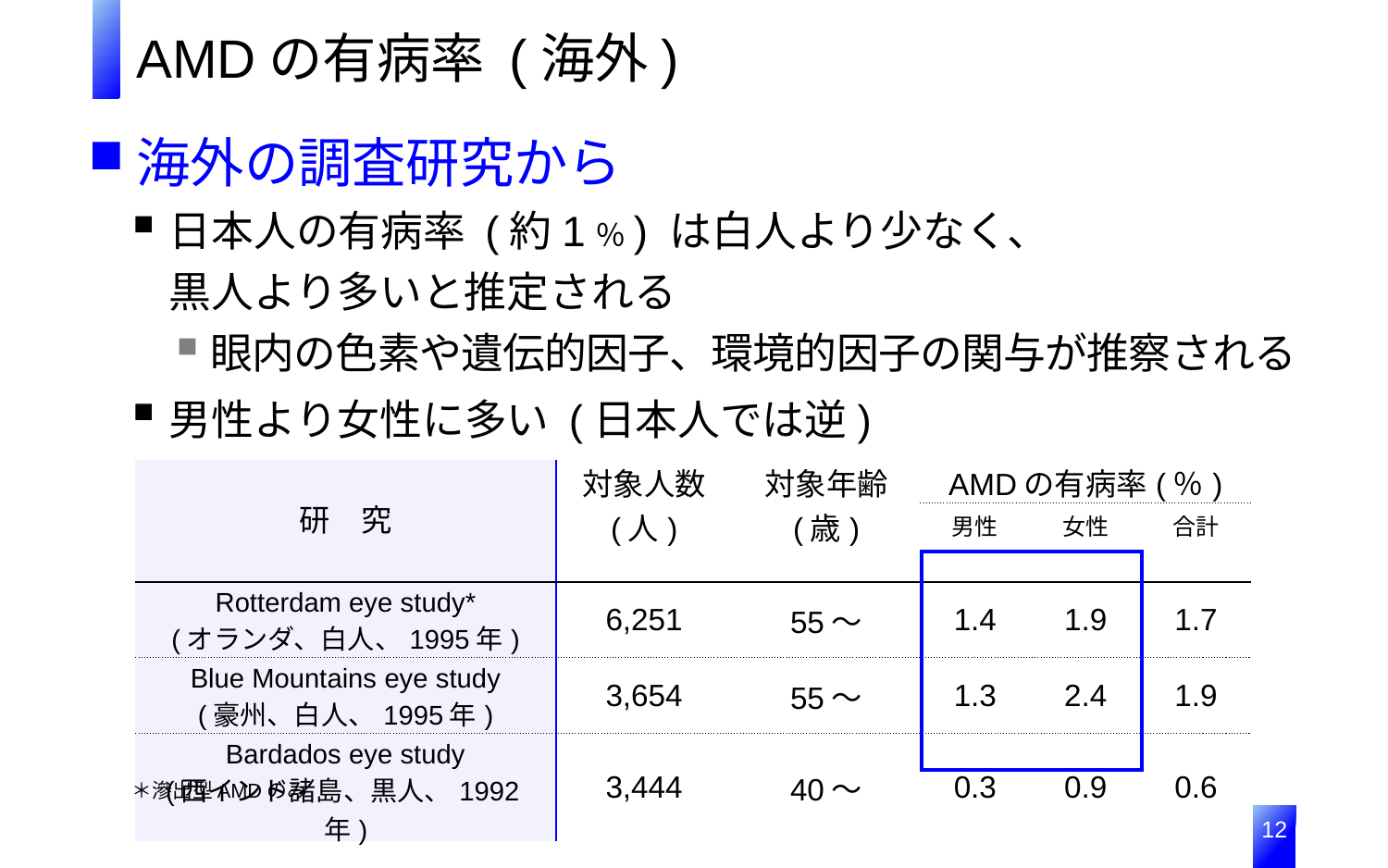

AMDの有病率 (海外)

海外の調査研究から

日本人の有病率 (約1％) は白人より少なく、
黒人より多いと推定される

眼内の色素や遺伝的因子、環境的因子の関与が推察される

男性より女性に多い (日本人では逆)

| 研　究 | 対象人数 (人) | 対象年齢 (歳) | AMDの有病率(％) |  |  |
| --- | --- | --- | --- | --- | --- |
|  |  |  | 男性 | 女性 | 合計 |
| Rotterdam eye study\* (オランダ、白人、1995年) | 6,251 | 55～ | 1.4 | 1.9 | 1.7 |
| Blue Mountains eye study (豪州、白人、1995年) | 3,654 | 55～ | 1.3 | 2.4 | 1.9 |
| Bardados eye study (西インド諸島、黒人、1992年) | 3,444 | 40～ | 0.3 | 0.9 | 0.6 |

＊滲出型AMDのみ